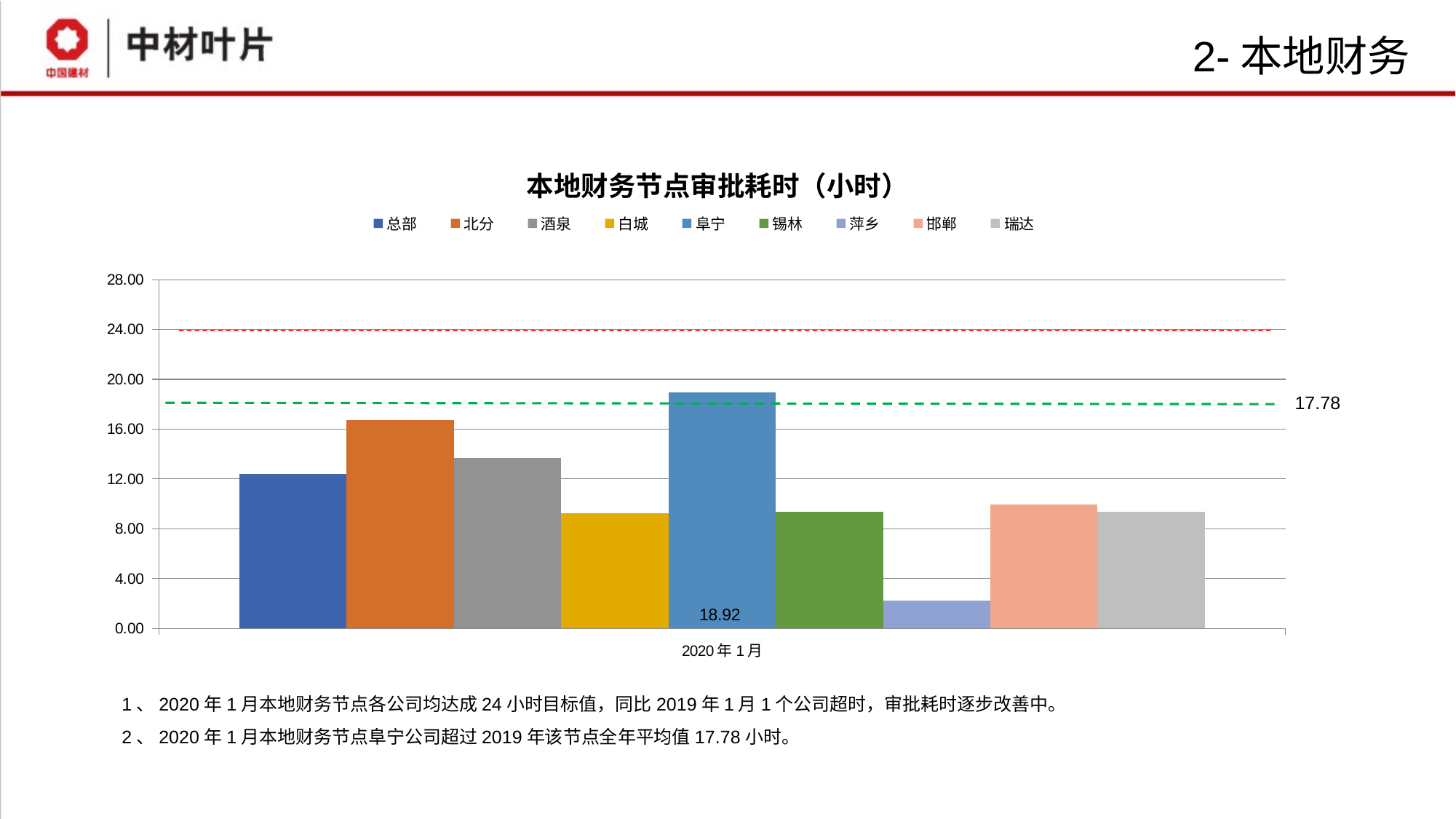

# 2-本地财务

### Chart: 本地财务节点审批耗时（小时）

| Category | 总部 | 北分 | 酒泉 | 白城 | 阜宁 | 锡林 | 萍乡 | 邯郸 | 瑞达 |
|---|---|---|---|---|---|---|---|---|---|
| 2020年1月 | 12.402105399796406 | 16.744398148177424 | 13.715115384612448 | 9.26581250000163 | 18.920854537743796 | 9.391252955084946 | 2.242199074069504 | 9.951011396008722 | 9.380025839810749 |
17.78
1、2020年1月本地财务节点各公司均达成24小时目标值，同比2019年1月1个公司超时，审批耗时逐步改善中。
2、2020年1月本地财务节点阜宁公司超过2019年该节点全年平均值17.78小时。